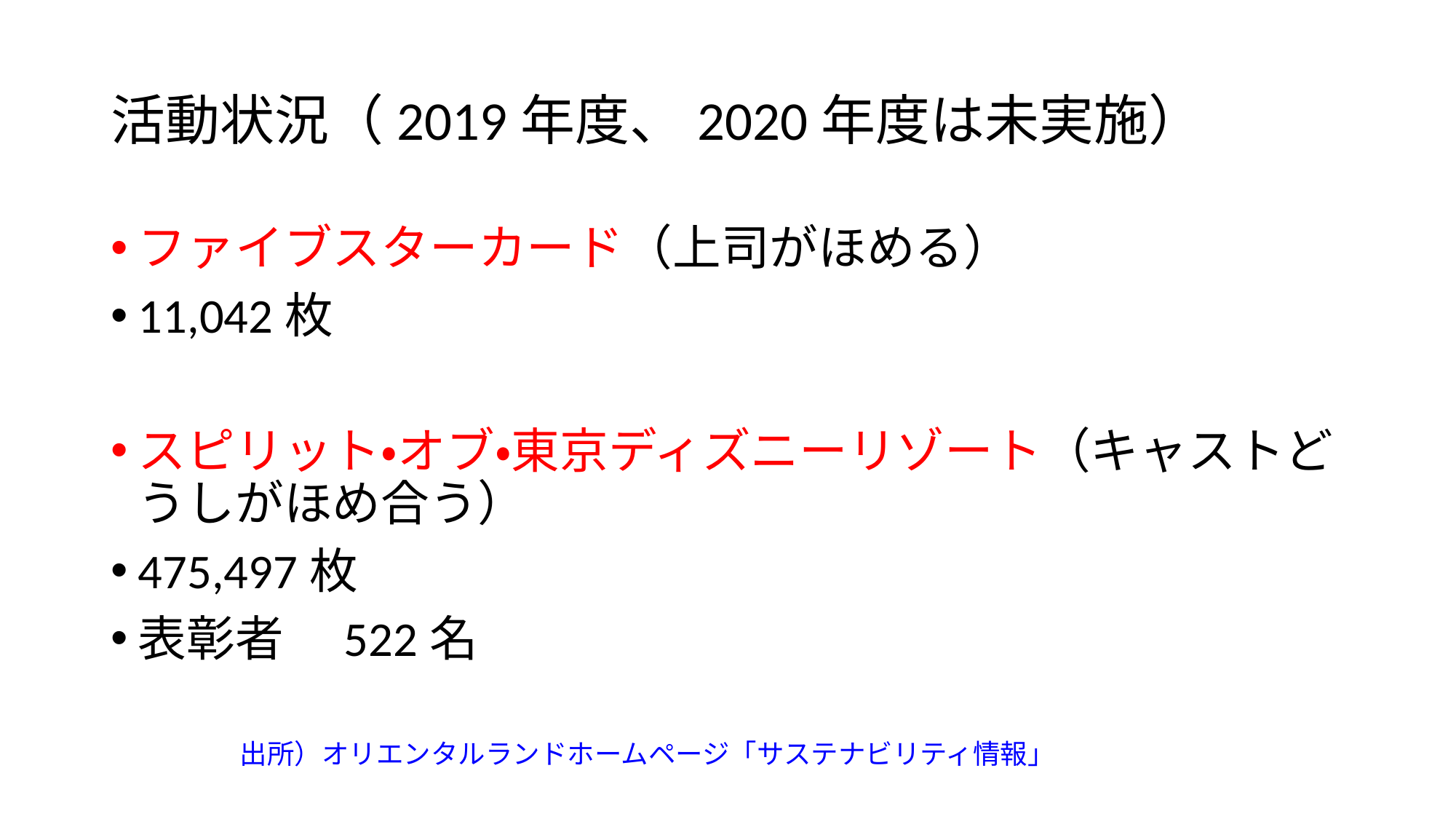

# 活動状況（2019年度、2020年度は未実施）
ファイブスターカード（上司がほめる）
11,042枚

スピリット・オブ・東京ディズニーリゾート（キャストどうしがほめ合う）
475,497枚
表彰者　522名

出所）オリエンタルランドホームページ「サステナビリティ情報」